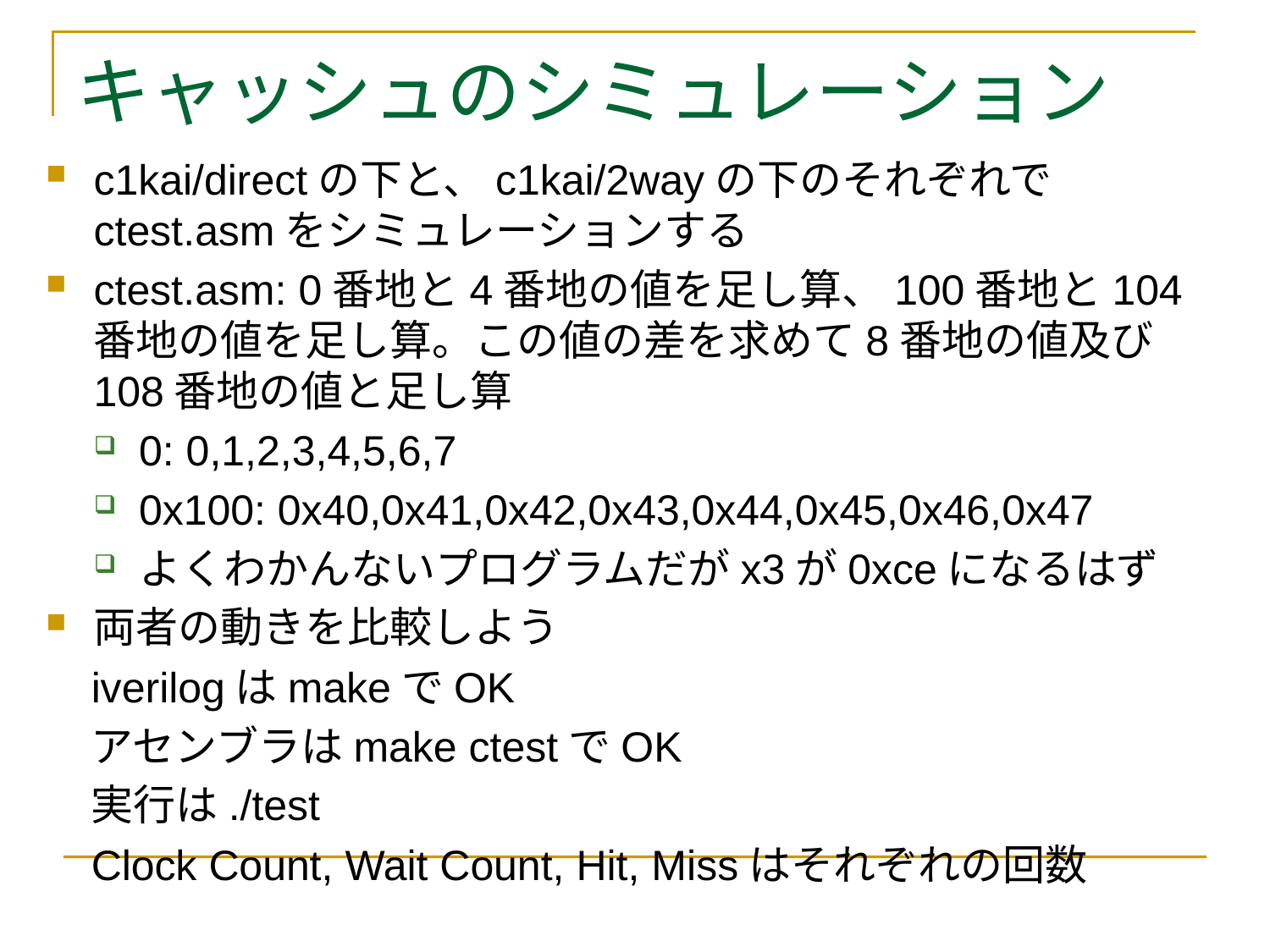

# キャッシュのシミュレーション
c1kai/directの下と、c1kai/2wayの下のそれぞれでctest.asmをシミュレーションする
ctest.asm: 0番地と4番地の値を足し算、100番地と104番地の値を足し算。この値の差を求めて8番地の値及び108番地の値と足し算
0: 0,1,2,3,4,5,6,7
0x100: 0x40,0x41,0x42,0x43,0x44,0x45,0x46,0x47
よくわかんないプログラムだがx3が0xceになるはず
両者の動きを比較しよう
iverilogはmakeでOK
アセンブラはmake ctestでOK
実行は./test
Clock Count, Wait Count, Hit, Missはそれぞれの回数

ｃ